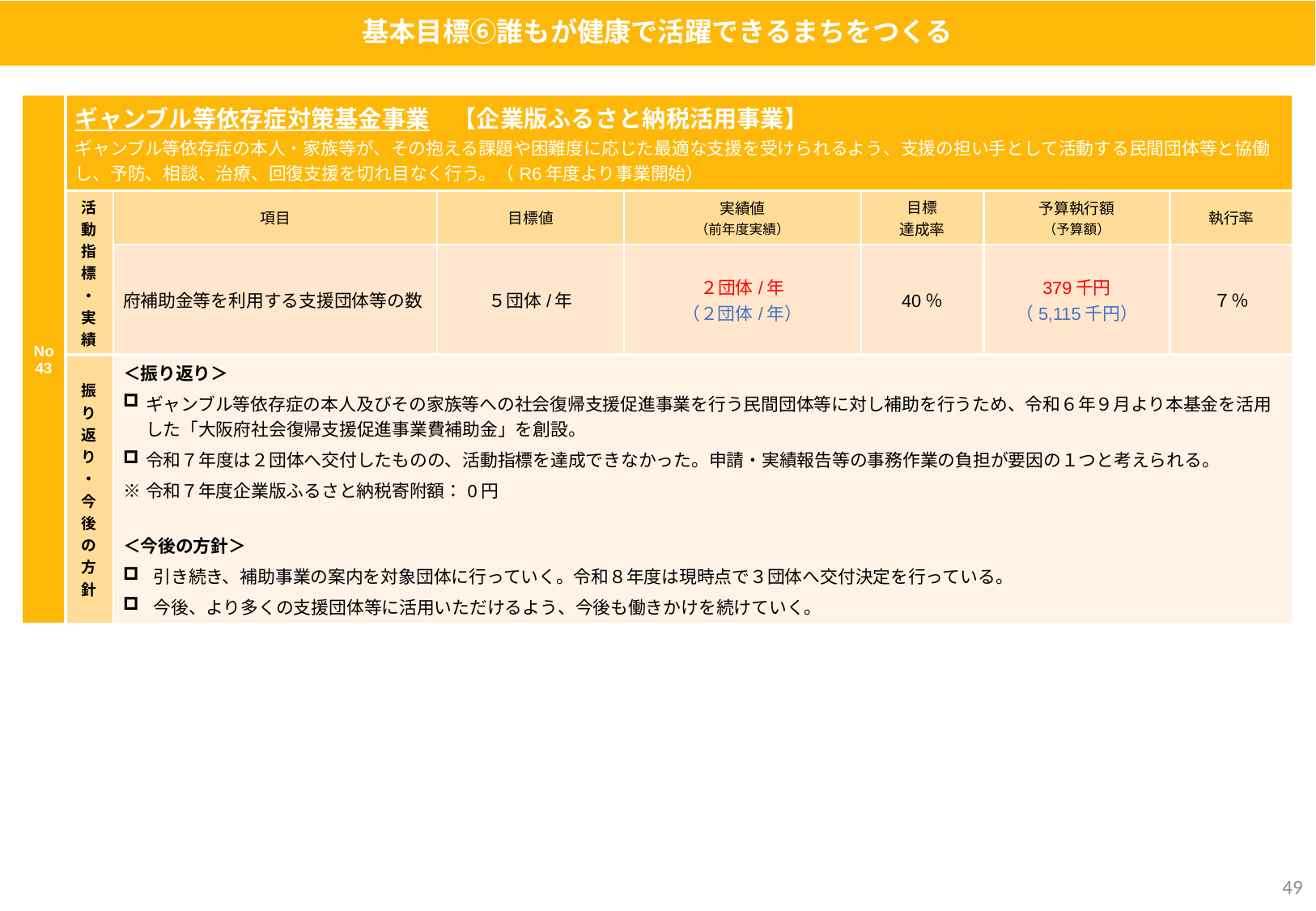

基本目標⑥誰もが健康で活躍できるまちをつくる
| No43 | ギャンブル等依存症対策基金事業　【企業版ふるさと納税活用事業】 ギャンブル等依存症の本人・家族等が、その抱える課題や困難度に応じた最適な支援を受けられるよう、支援の担い手として活動する民間団体等と協働し、予防、相談、治療、回復支援を切れ目なく行う。（R6年度より事業開始） |  |  |  |  |  |  |
| --- | --- | --- | --- | --- | --- | --- | --- |
|  | 活動指標・実績 | 項目 | 目標値 | 実績値 （前年度実績） | 目標 達成率 | 予算執行額 （予算額） | 執行率 |
|  |  | 府補助金等を利用する支援団体等の数 | ５団体/年 | ２団体/年 （２団体/年） | 40％ | 379千円 （5,115千円） | ７％ |
|  | 振り返り・今後の方針 | ＜振り返り＞ ギャンブル等依存症の本人及びその家族等への社会復帰支援促進事業を行う民間団体等に対し補助を行うため、令和６年９月より本基金を活用した「大阪府社会復帰支援促進事業費補助金」を創設。 令和７年度は２団体へ交付したものの、活動指標を達成できなかった。申請・実績報告等の事務作業の負担が要因の１つと考えられる。　　 ※令和７年度企業版ふるさと納税寄附額：0円 ＜今後の方針＞ 引き続き、補助事業の案内を対象団体に行っていく。令和８年度は現時点で３団体へ交付決定を行っている。 今後、より多くの支援団体等に活用いただけるよう、今後も働きかけを続けていく。 |  |  |  |  |  |
49